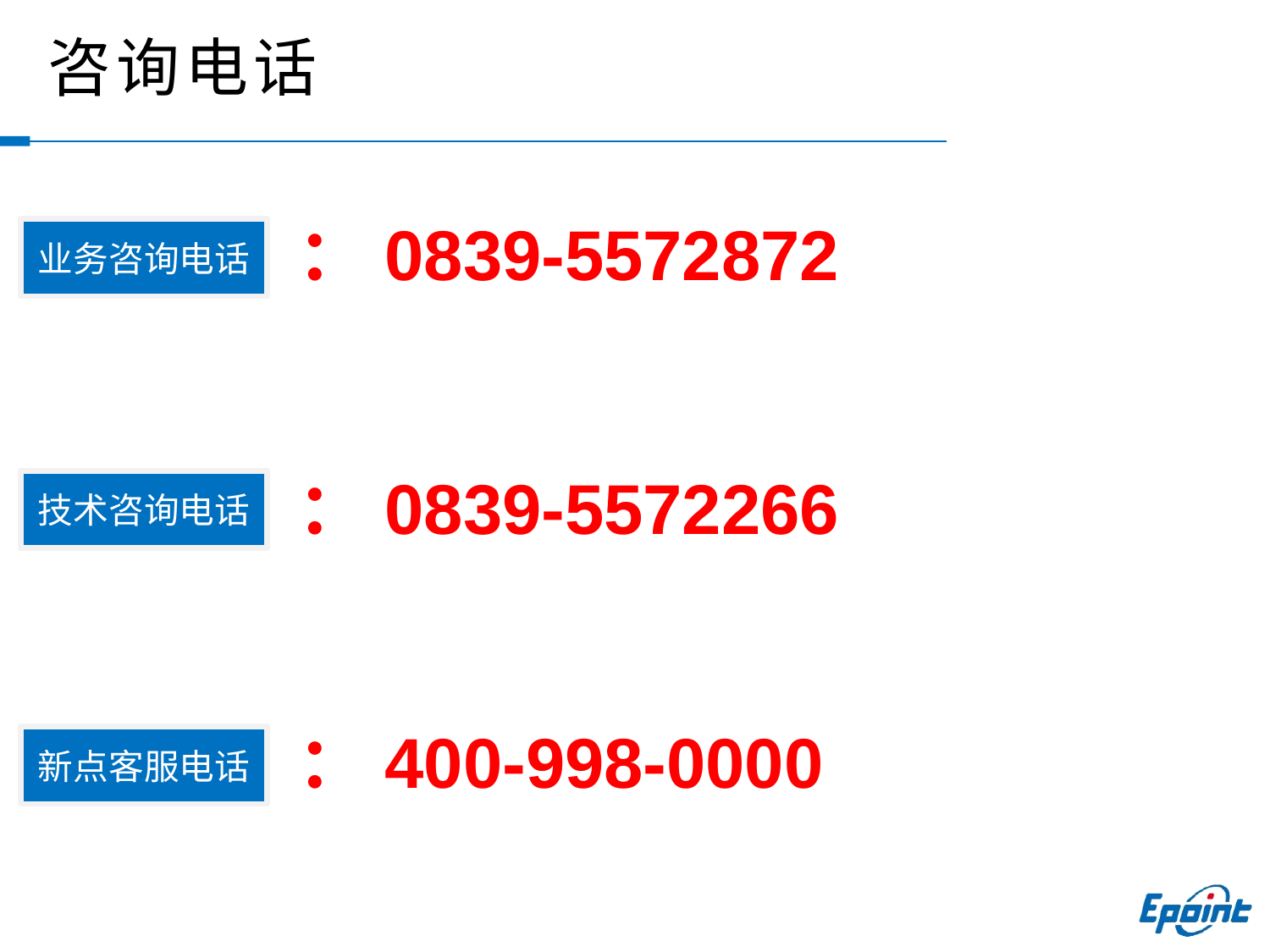

# 咨询电话
：0839-5572872

：0839-5572266

：400-998-0000
业务咨询电话
技术咨询电话
新点客服电话